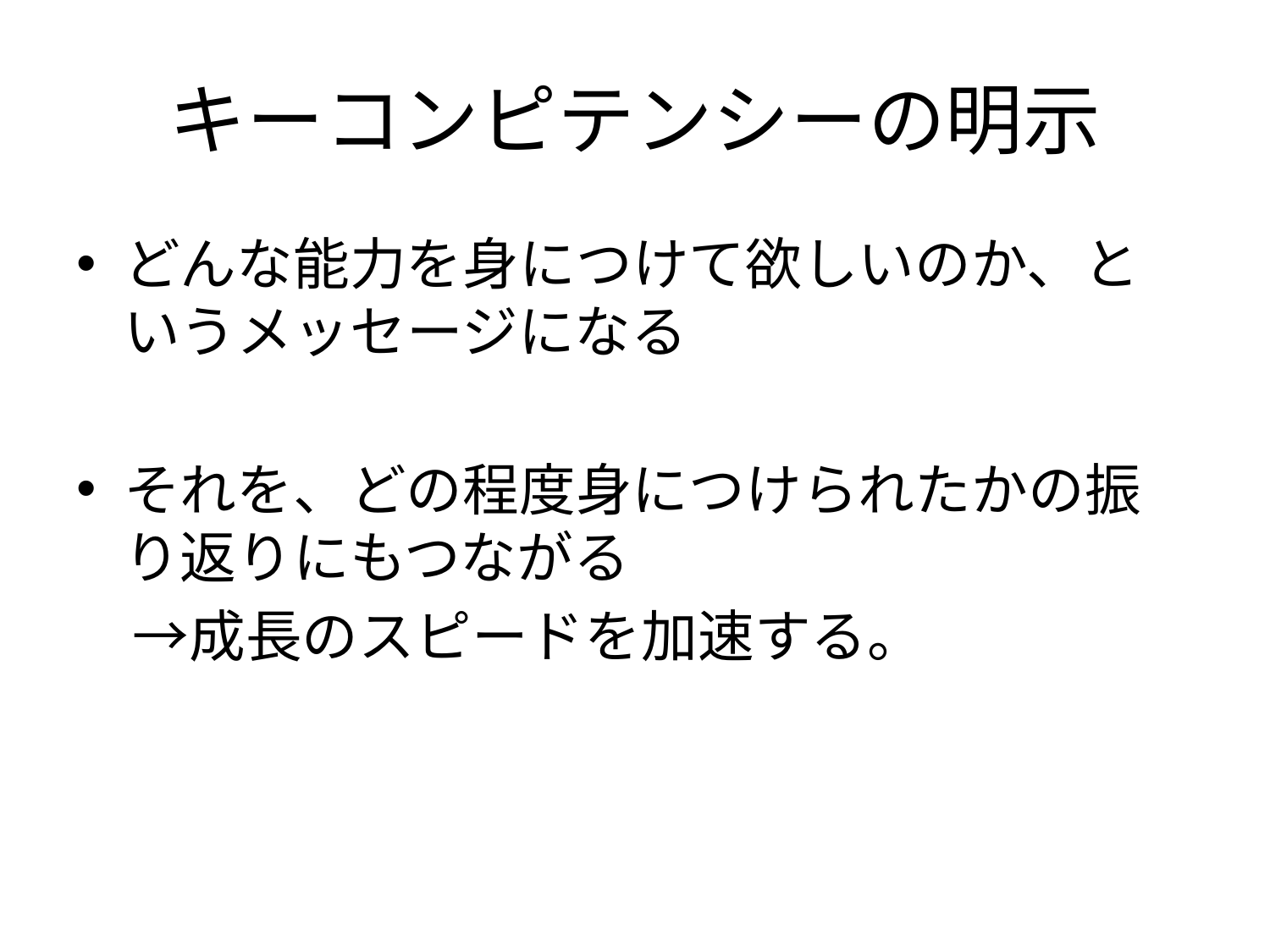

# キーコンピテンシーの明示
どんな能力を身につけて欲しいのか、というメッセージになる

それを、どの程度身につけられたかの振り返りにもつながる
　→成長のスピードを加速する。